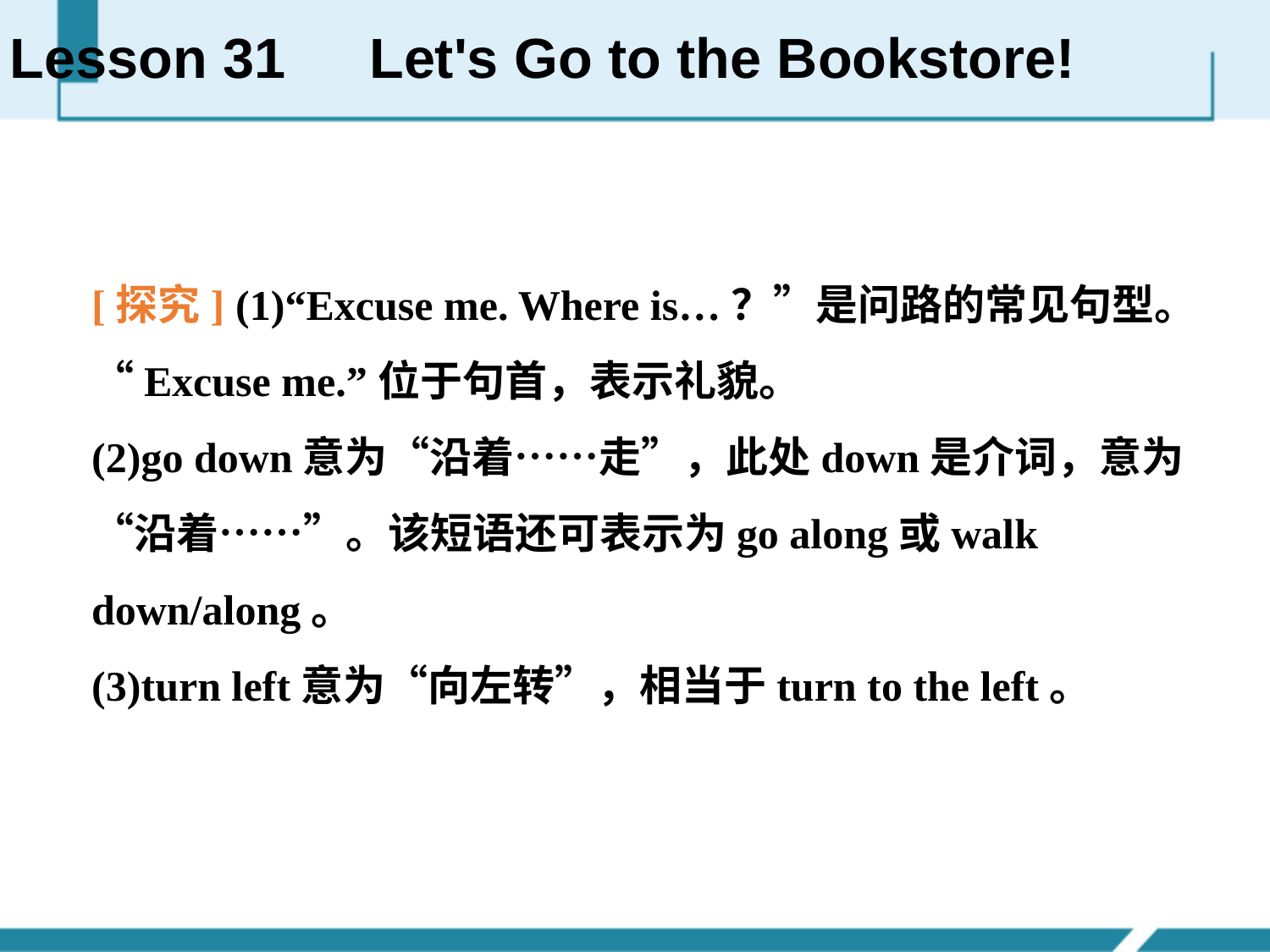

Lesson 31　Let's Go to the Bookstore!
[探究] (1)“Excuse me. Where is…？”是问路的常见句型。“Excuse me.”位于句首，表示礼貌。
(2)go down意为“沿着……走”，此处down是介词，意为“沿着……”。该短语还可表示为go along或walk down/along。
(3)turn left意为“向左转”，相当于turn to the left。